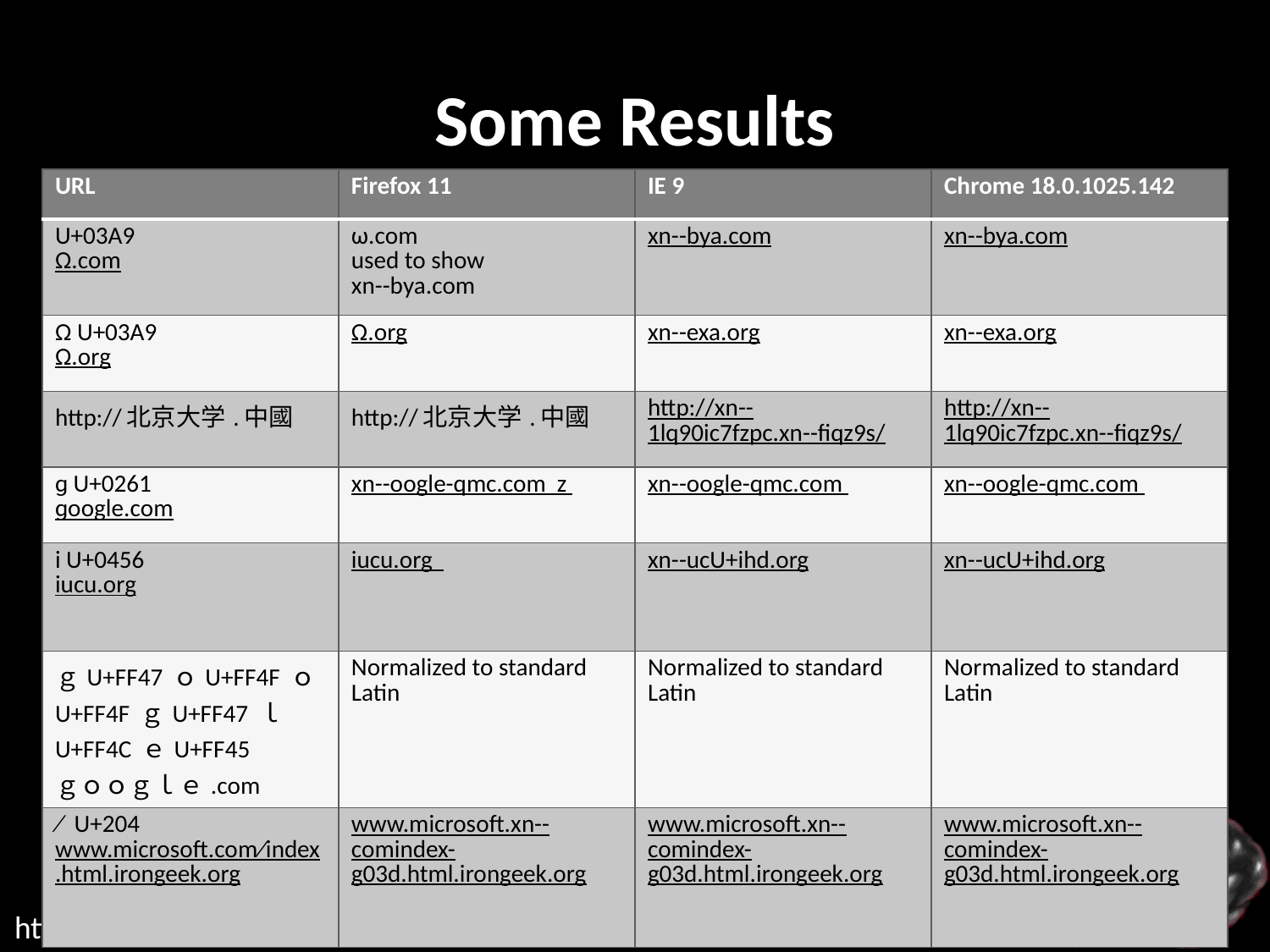

# Some Results
| URL | Firefox 11 | IE 9 | Chrome 18.0.1025.142 |
| --- | --- | --- | --- |
| U+03A9 Ω.com | ω.com used to show xn--bya.com | xn--bya.com | xn--bya.com |
| Ω U+03A9 Ω.org | Ω.org | xn--exa.org | xn--exa.org |
| http://北京大学.中國 | http://北京大学.中國 | http://xn--1lq90ic7fzpc.xn--fiqz9s/ | http://xn--1lq90ic7fzpc.xn--fiqz9s/ |
| ɡ U+0261 ɡoogle.com | xn--oogle-qmc.com z | xn--oogle-qmc.com | xn--oogle-qmc.com |
| і U+0456 іucu.org | іucu.org | xn--ucU+ihd.org | xn--ucU+ihd.org |
| ｇU+FF47 ｏU+FF4F ｏU+FF4F ｇU+FF47 ｌU+FF4C ｅU+FF45 ｇｏｏｇｌｅ.com | Normalized to standard Latin | Normalized to standard Latin | Normalized to standard Latin |
| ⁄ U+204 www.microsoft.com⁄index.html.irongeek.org | www.microsoft.xn--comindex-g03d.html.irongeek.org | www.microsoft.xn--comindex-g03d.html.irongeek.org | www.microsoft.xn--comindex-g03d.html.irongeek.org |